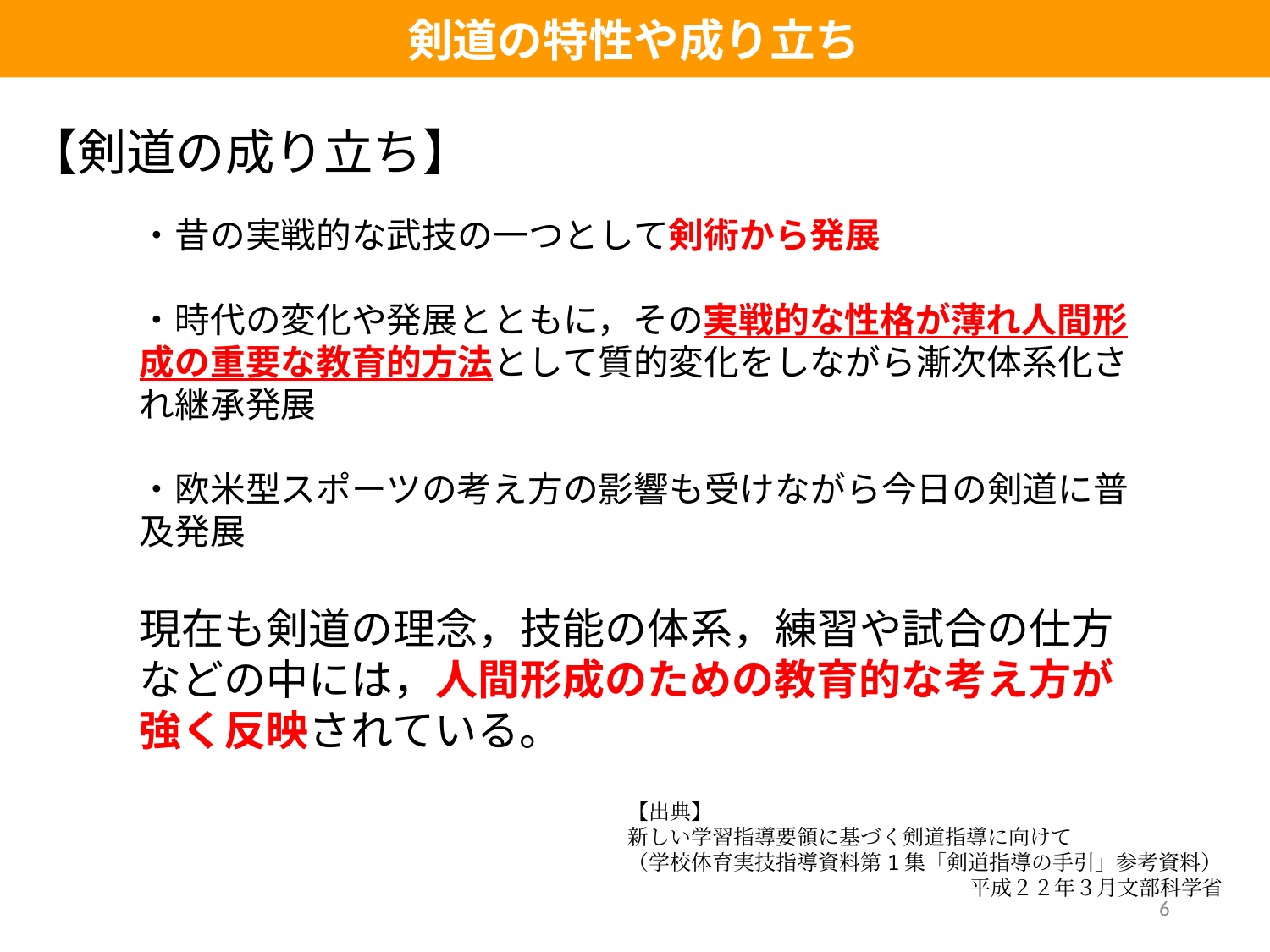

剣道の特性や成り立ち
【剣道の成り立ち】
・昔の実戦的な武技の一つとして剣術から発展

・時代の変化や発展とともに，その実戦的な性格が薄れ人間形成の重要な教育的方法として質的変化をしながら漸次体系化され継承発展

・欧米型スポーツの考え方の影響も受けながら今日の剣道に普及発展

現在も剣道の理念，技能の体系，練習や試合の仕方などの中には，人間形成のための教育的な考え方が強く反映されている。
【出典】
新しい学習指導要領に基づく剣道指導に向けて
（学校体育実技指導資料第1集「剣道指導の手引」参考資料）
平成２２年３月文部科学省
6